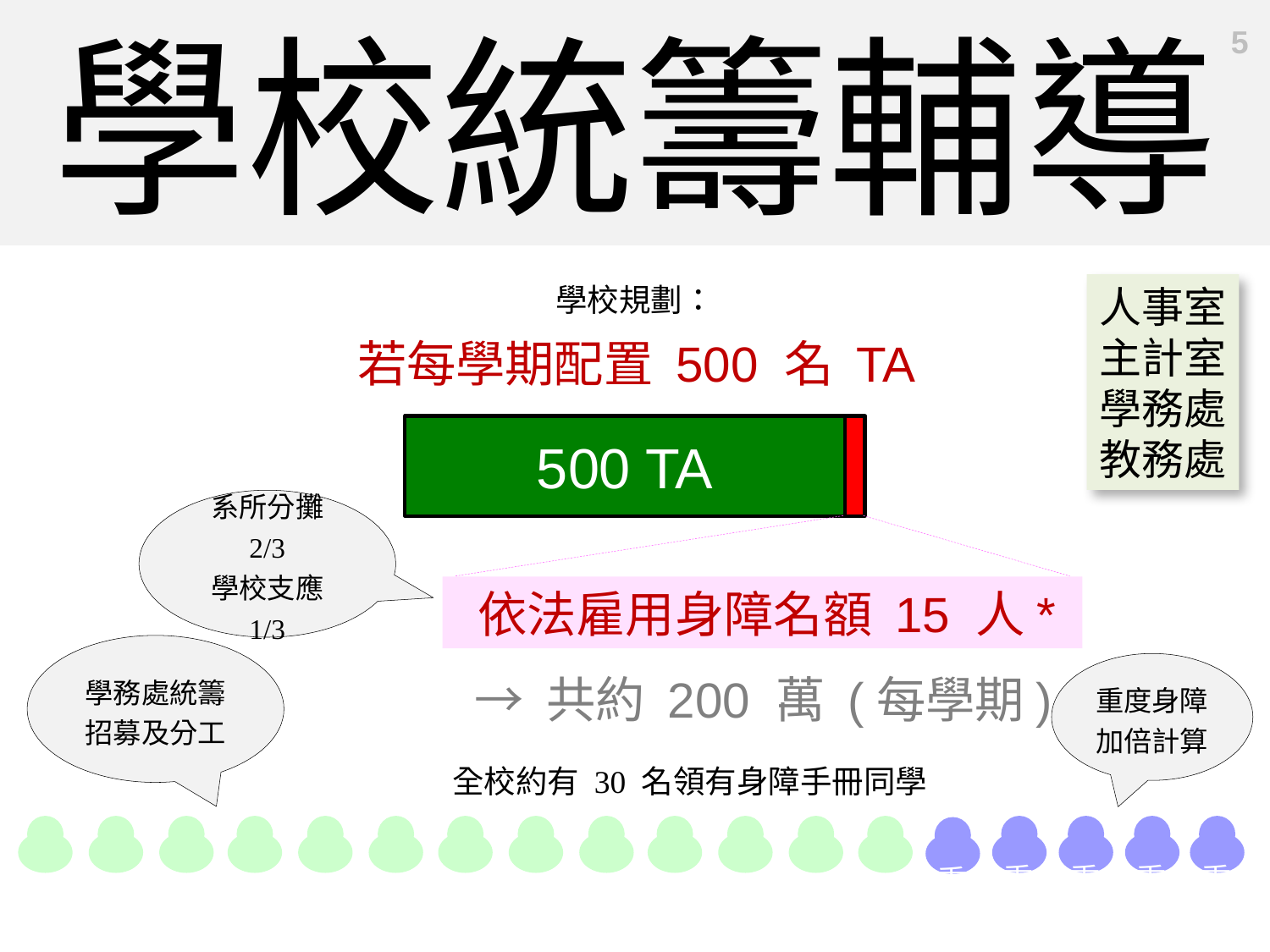

學校統籌輔導
5
學校規劃：
人事室
主計室
學務處
教務處
若每學期配置 500 名 TA
500 TA

系所分攤 2/3
學校支應 1/3
 依法雇用身障名額 15 人*
學務處統籌招募及分工
重度身障
加倍計算
→ 共約 200 萬 (每學期)
全校約有 30 名領有身障手冊同學

重
度

重
度

重
度

重
度

重
度